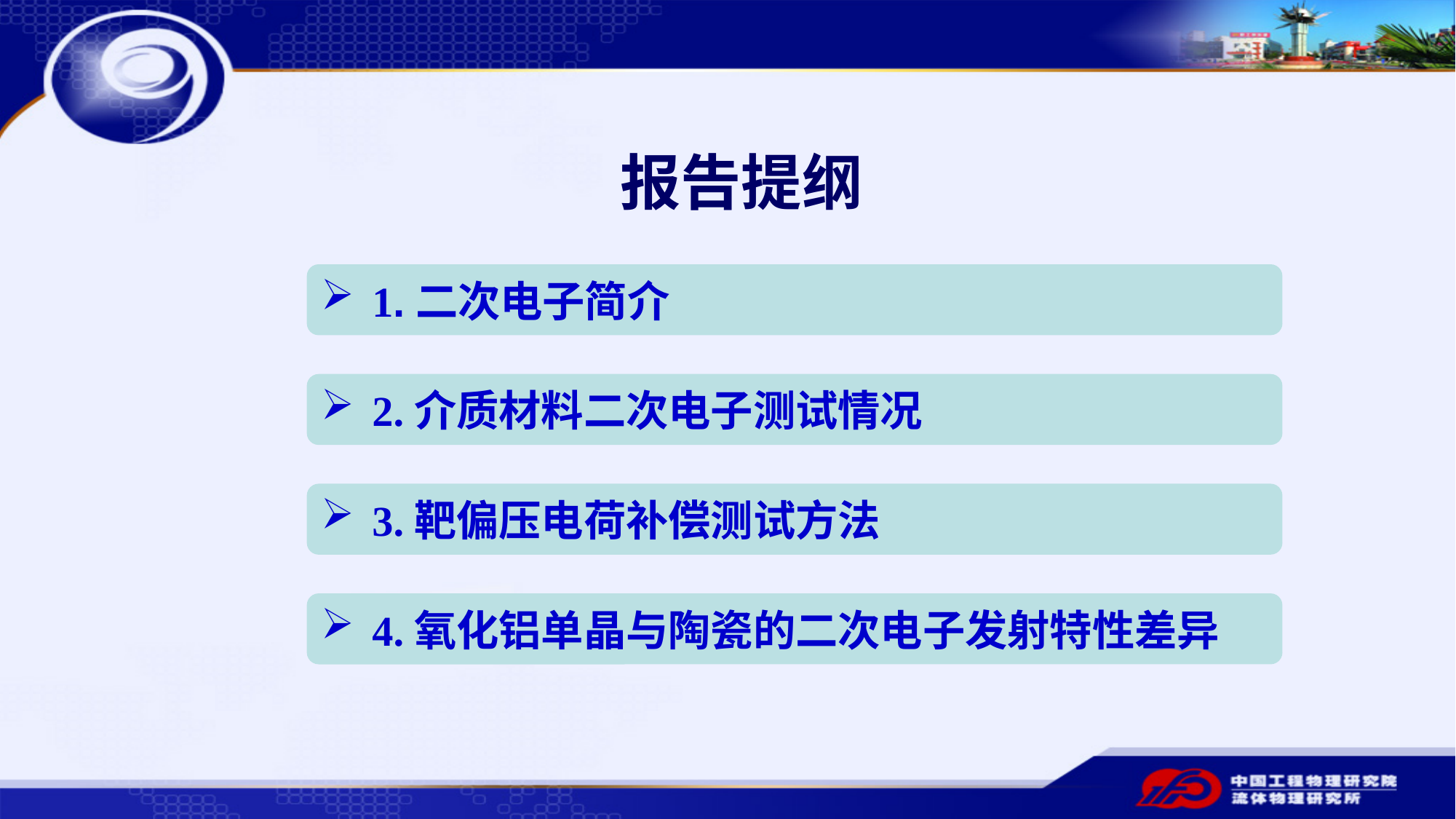

# 报告提纲
1.二次电子简介
2.介质材料二次电子测试情况
3.靶偏压电荷补偿测试方法
4.氧化铝单晶与陶瓷的二次电子发射特性差异